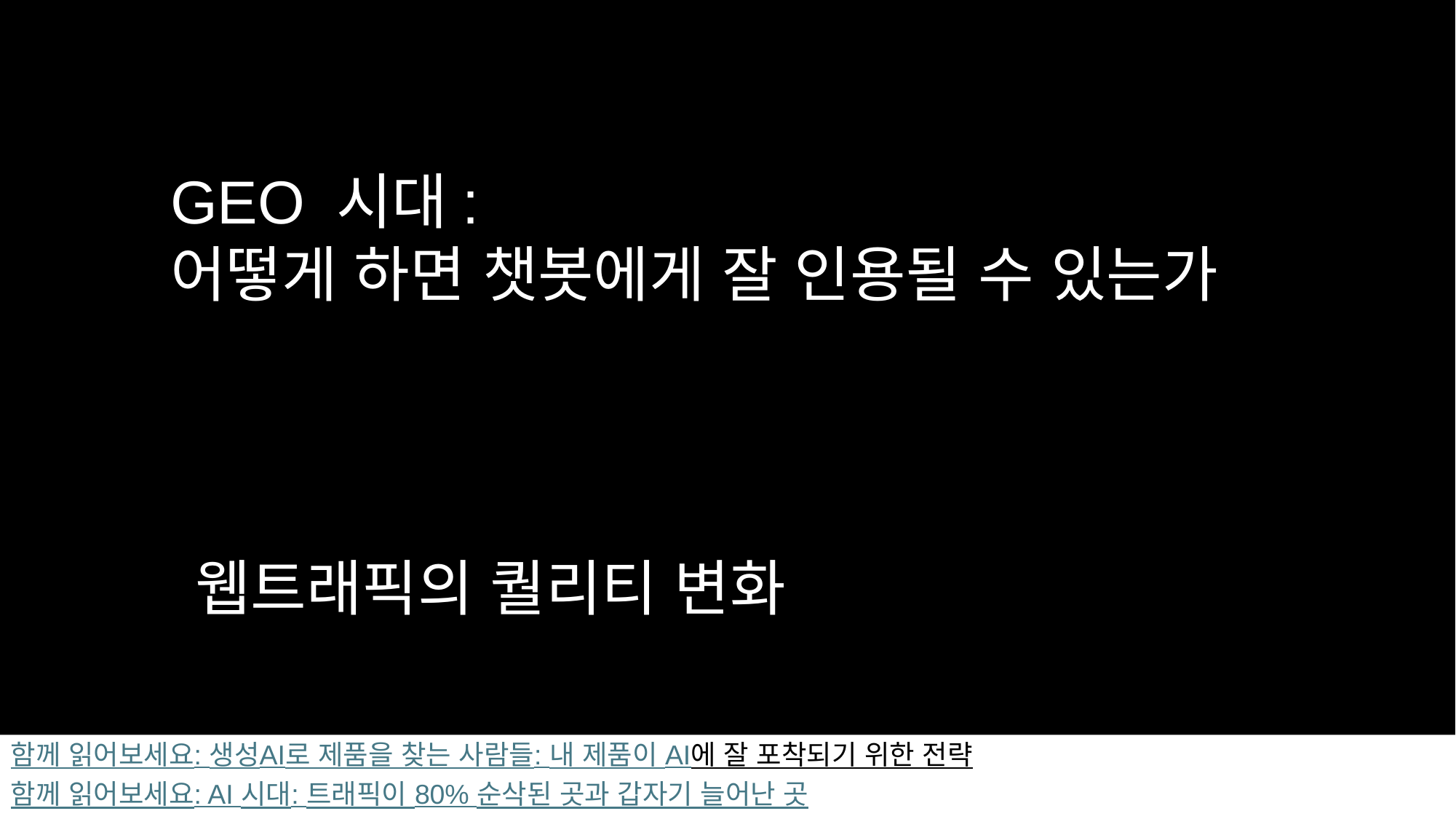

GEO 시대:
어떻게 하면 챗봇에게 잘 인용될 수 있는가
  웹트래픽의 퀄리티 변화
함께 읽어보세요: 생성AI로 제품을 찾는 사람들: 내 제품이 AI에 잘 포착되기 위한 전략
함께 읽어보세요: AI 시대: 트래픽이 80% 순삭된 곳과 갑자기 늘어난 곳